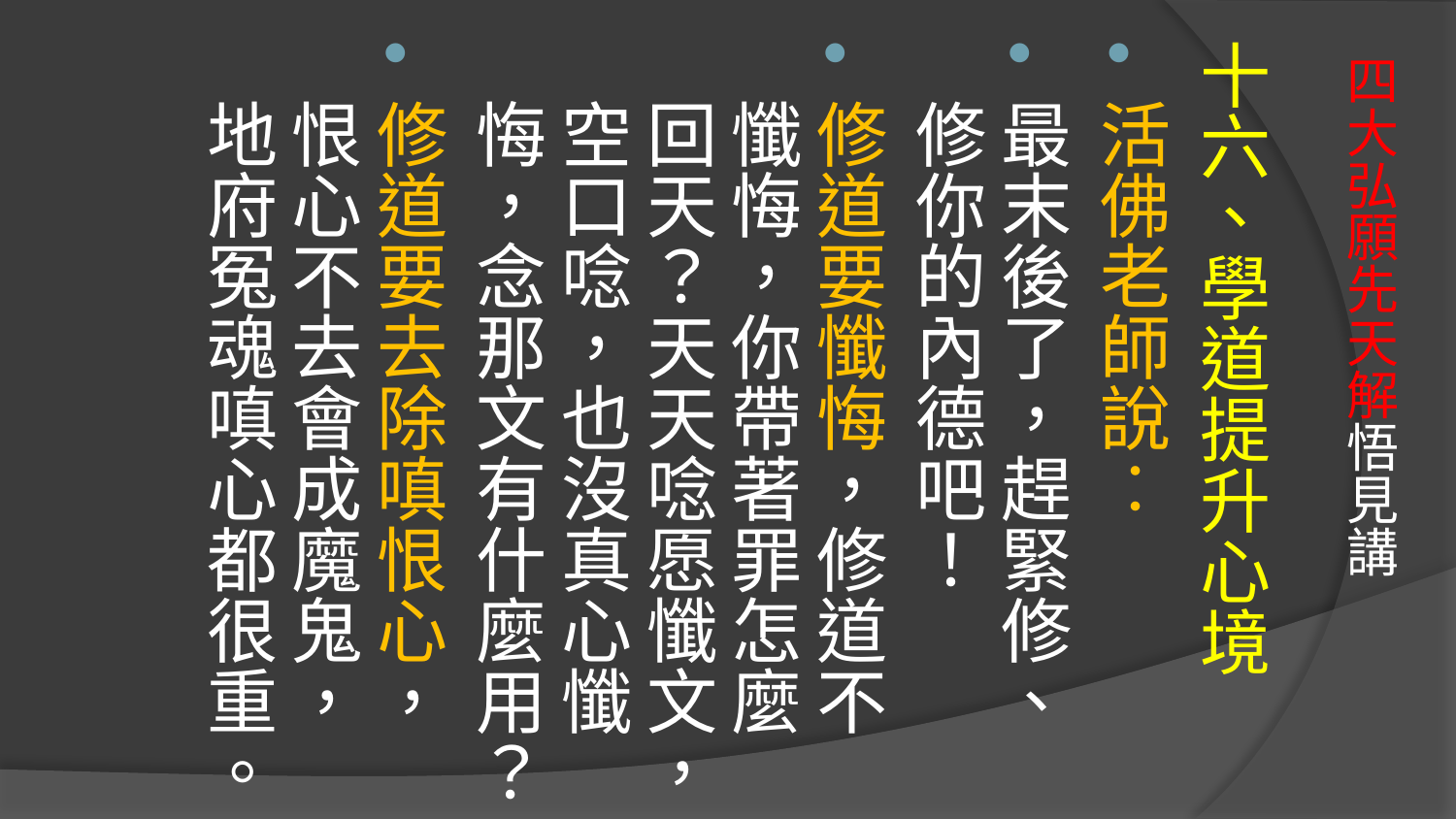

十六、學道提升心境
活佛老師說︰
最末後了，趕緊修、修你的內德吧！
修道要懺悔，修道不懺悔，你帶著罪怎麼回天？天天唸愿懺文，空口唸，也沒真心懺悔，念那文有什麼用？
修道要去除嗔恨心，恨心不去會成魔鬼，地府冤魂嗔心都很重。

# 四大弘願先天解悟見講